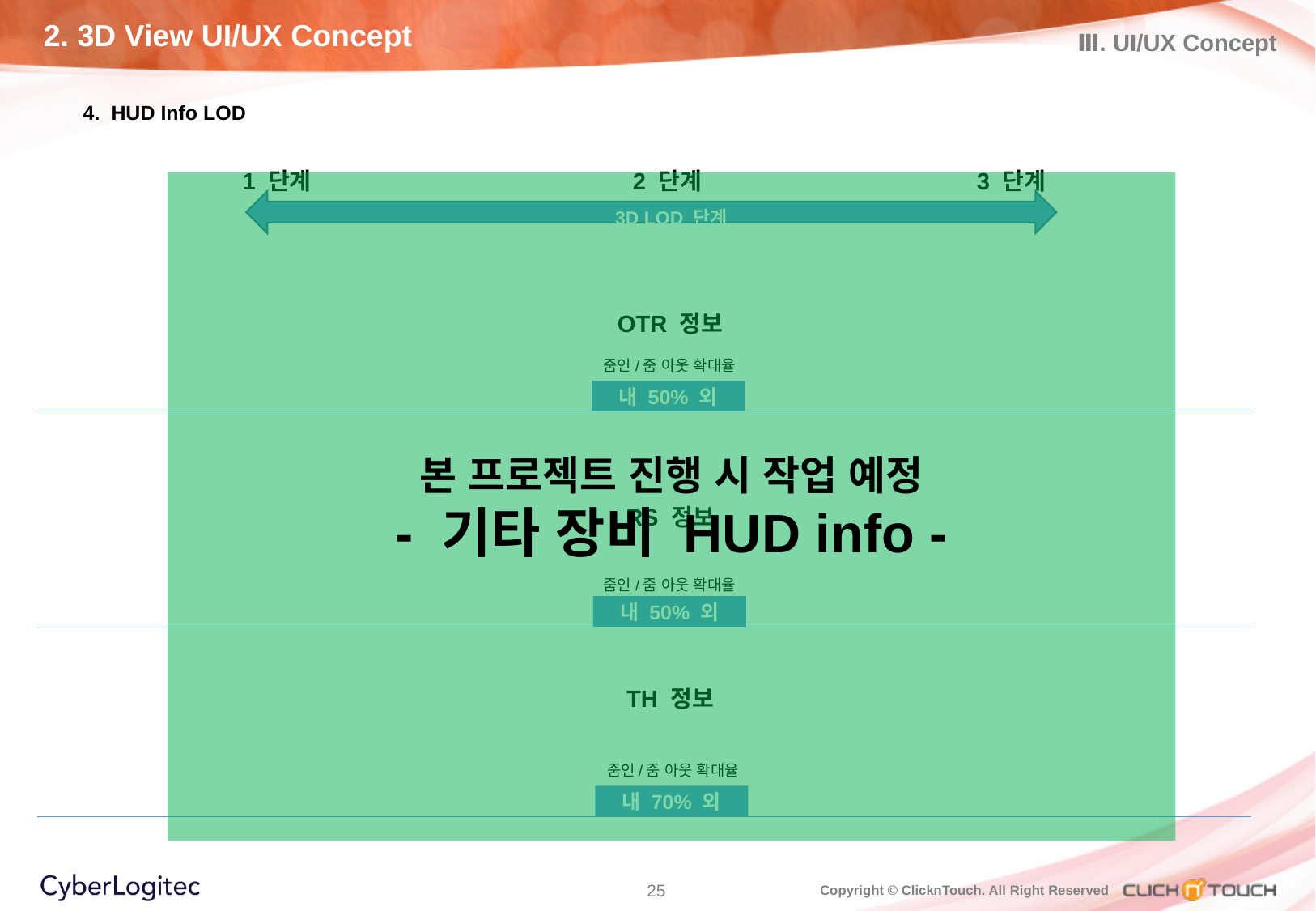

2. 3D View UI/UX Concept
Ⅲ. UI/UX Concept
4.  HUD Info LOD
1 단계
2 단계
3 단계
본 프로젝트 진행 시 작업 예정
- 기타 장비 HUD info -
3D LOD 단계

OTR 정보
줌인/줌 아웃 확대율
내 50% 외
RS 정보
줌인/줌 아웃 확대율
내 50% 외
TH 정보
줌인/줌 아웃 확대율
내 70% 외